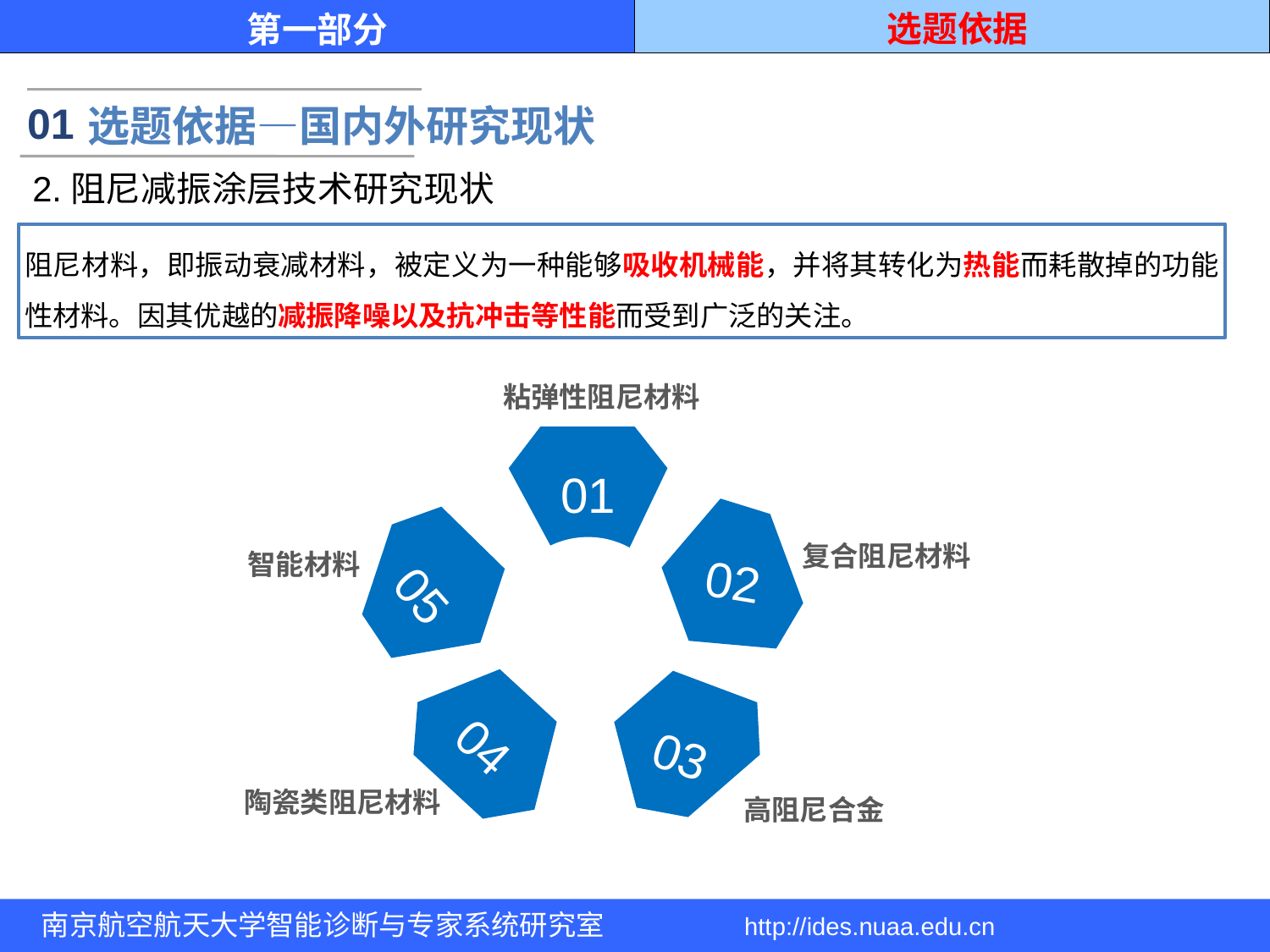

选题依据
第一部分
01
选题依据—国内外研究现状
2.阻尼减振涂层技术研究现状
阻尼材料，即振动衰减材料，被定义为一种能够吸收机械能，并将其转化为热能而耗散掉的功能性材料。因其优越的减振降噪以及抗冲击等性能而受到广泛的关注。
粘弹性阻尼材料
01
02
05
复合阻尼材料
智能材料

03
04
陶瓷类阻尼材料
高阻尼合金
南京航空航天大学智能诊断与专家系统研究室                 http://ides.nuaa.edu.cn